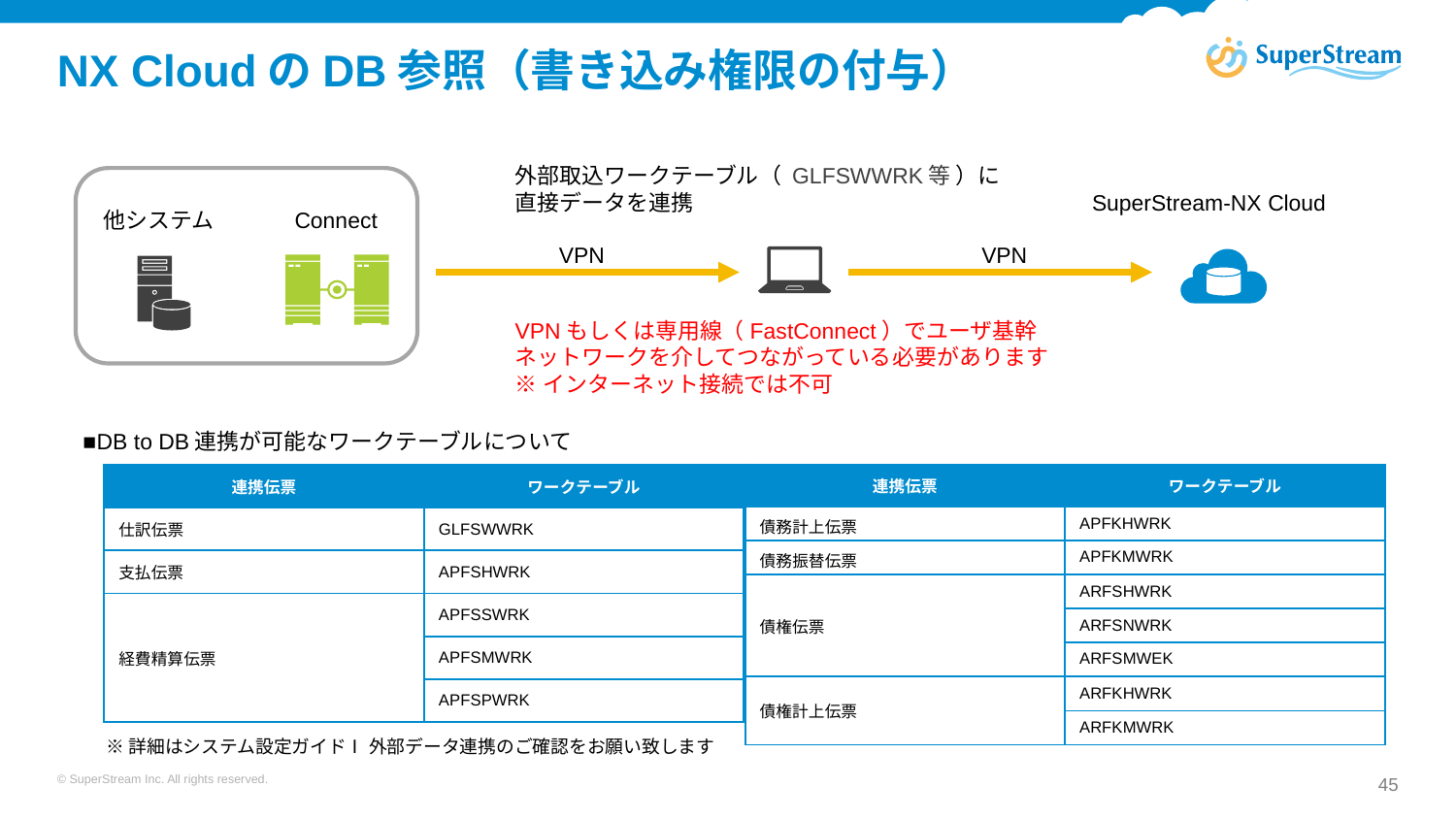

# NX CloudのDB参照（書き込み権限の付与）
外部取込ワークテーブル（ GLFSWWRK等 ）に
直接データを連携

SuperStream-NX Cloud
他システム
Connect
VPN
VPN

VPNもしくは専用線（FastConnect）でユーザ基幹
ネットワークを介してつながっている必要があります
※インターネット接続では不可
■DB to DB連携が可能なワークテーブルについて

| 連携伝票 | ワークテーブル |
| --- | --- |
| 仕訳伝票 | GLFSWWRK |
| 支払伝票 | APFSHWRK |
| 経費精算伝票 | APFSSWRK |
|  | APFSMWRK |
|  | APFSPWRK |
| 連携伝票 | ワークテーブル |
| --- | --- |
| 債務計上伝票 | APFKHWRK |
| 債務振替伝票 | APFKMWRK |
| 債権伝票 | ARFSHWRK |
|  | ARFSNWRK |
|  | ARFSMWEK |
| 債権計上伝票 | ARFKHWRK |
|  | ARFKMWRK |
※詳細はシステム設定ガイドⅠ 外部データ連携のご確認をお願い致します
© SuperStream Inc. All rights reserved.
45